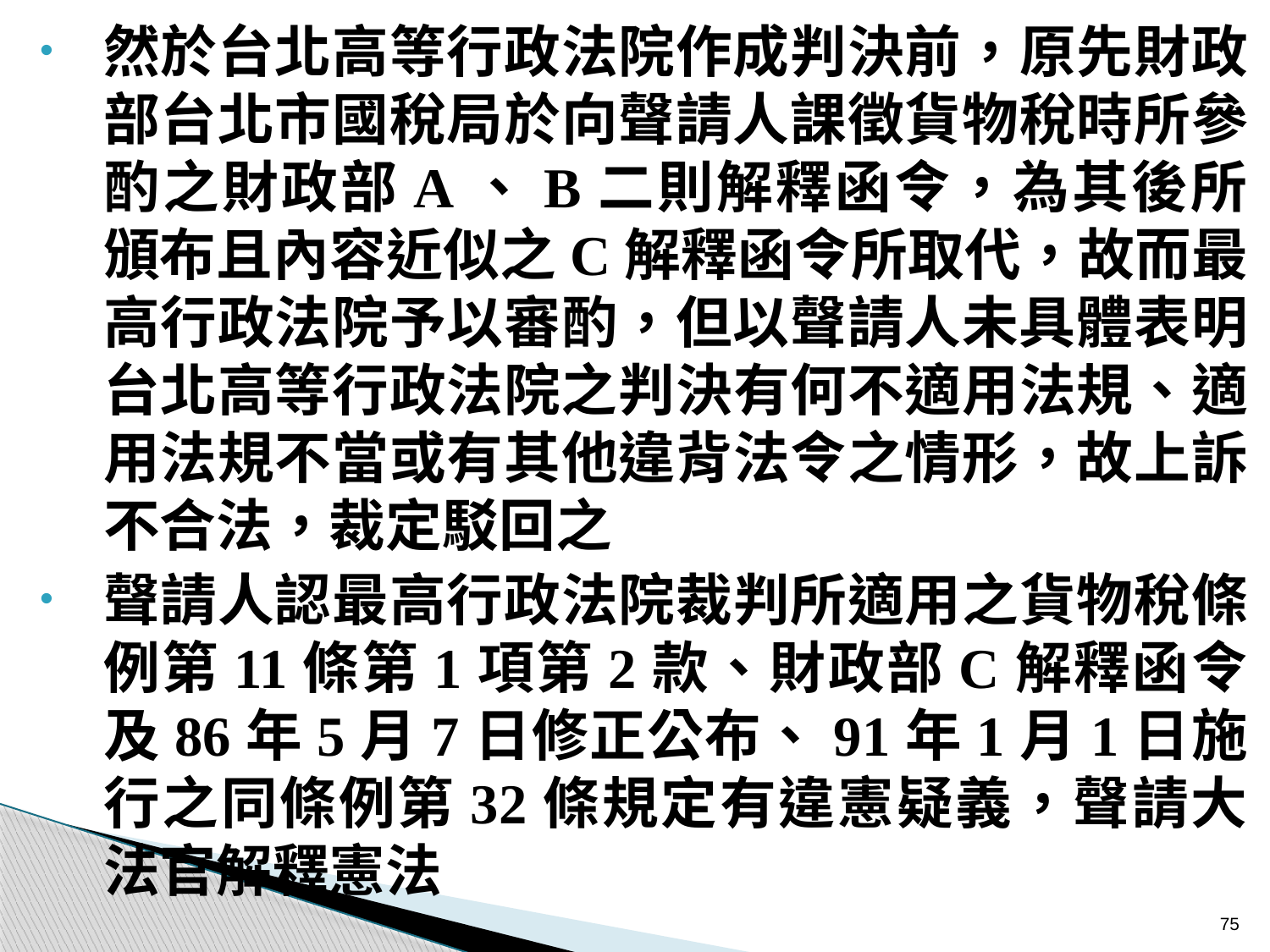

然於台北高等行政法院作成判決前，原先財政部台北市國稅局於向聲請人課徵貨物稅時所參酌之財政部A、B二則解釋函令，為其後所頒布且內容近似之C解釋函令所取代，故而最高行政法院予以審酌，但以聲請人未具體表明台北高等行政法院之判決有何不適用法規、適用法規不當或有其他違背法令之情形，故上訴不合法，裁定駁回之
聲請人認最高行政法院裁判所適用之貨物稅條例第11條第1項第2款、財政部C解釋函令及86年5月7日修正公布、91年1月1日施行之同條例第32條規定有違憲疑義，聲請大法官解釋憲法

75